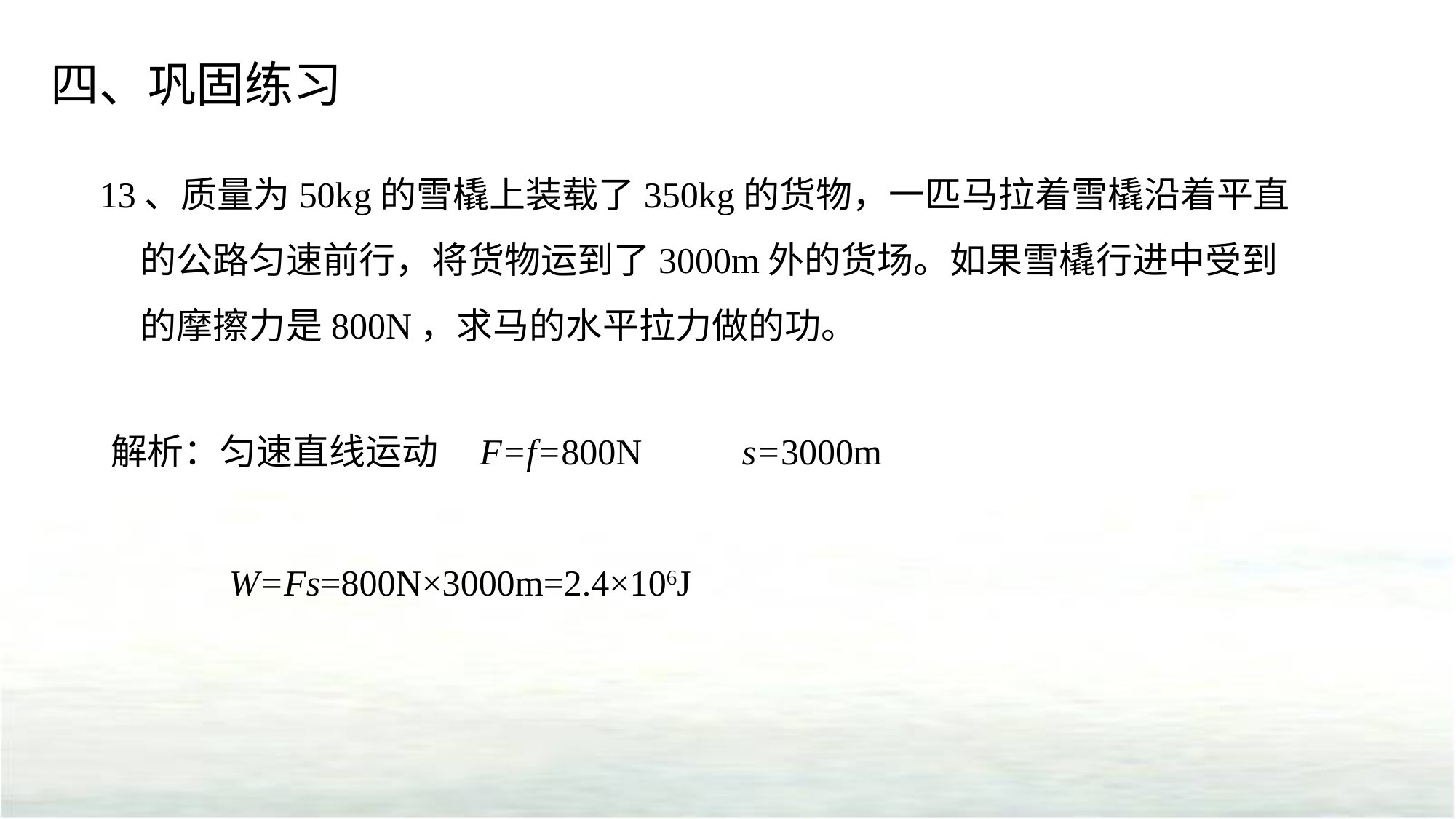

四、巩固练习
13、质量为50kg的雪橇上装载了350kg的货物，一匹马拉着雪橇沿着平直的公路匀速前行，将货物运到了3000m外的货场。如果雪橇行进中受到的摩擦力是800N，求马的水平拉力做的功。
解析：匀速直线运动    F=f=800N           s=3000m

             W=Fs=800N×3000m=2.4×106J